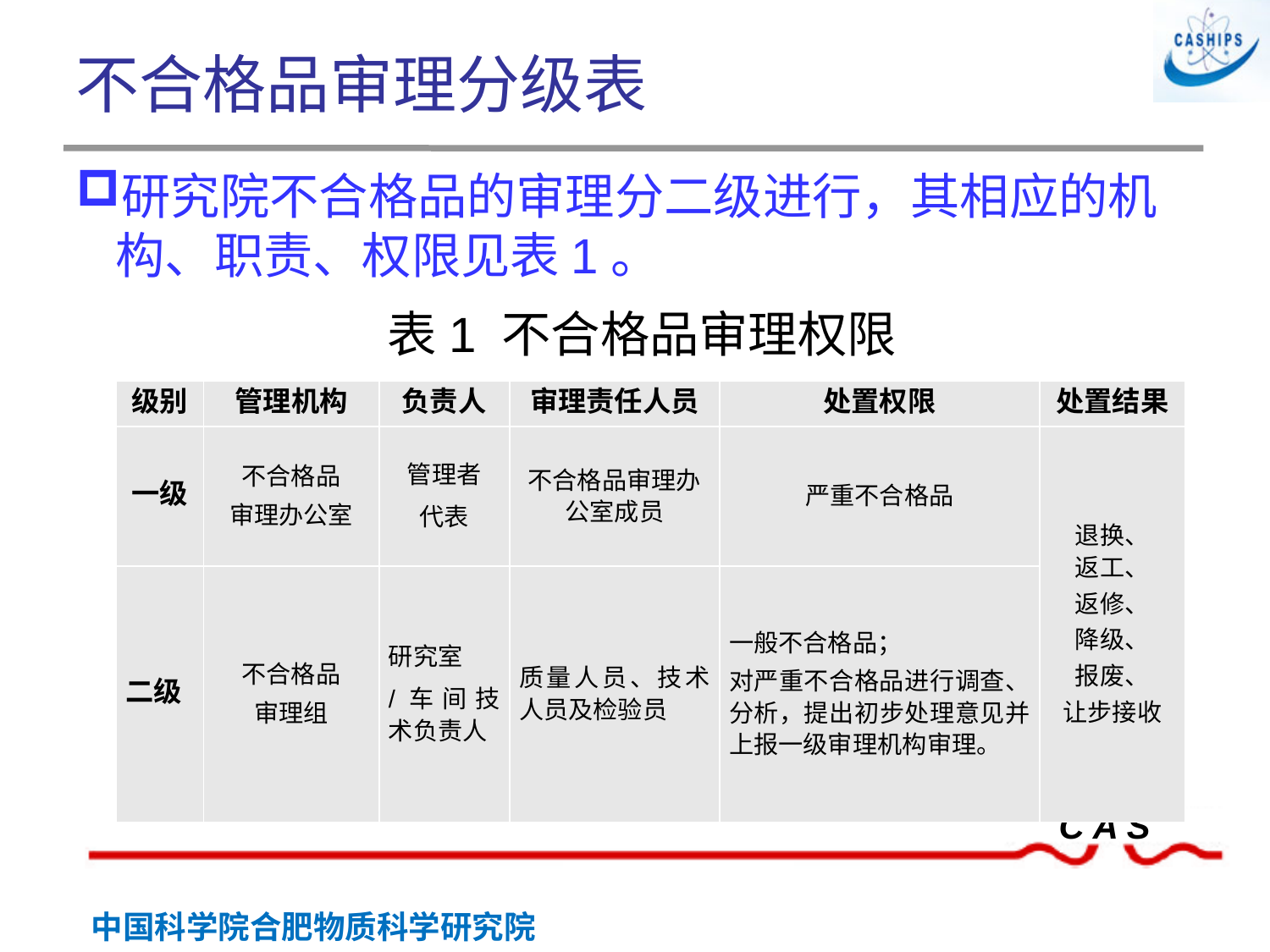

# 不合格品审理分级表
研究院不合格品的审理分二级进行，其相应的机构、职责、权限见表1。

表1 不合格品审理权限

| 级别 | 管理机构 | 负责人 | 审理责任人员 | 处置权限 | 处置结果 |
| --- | --- | --- | --- | --- | --- |
| 一级 | 不合格品 审理办公室 | 管理者 代表 | 不合格品审理办公室成员 | 严重不合格品 | 退换、 返工、 返修、 降级、 报废、 让步接收 |
| 二级 | 不合格品 审理组 | 研究室 /车间技术负责人 | 质量人员、技术人员及检验员 | 一般不合格品； 对严重不合格品进行调查、分析，提出初步处理意见并上报一级审理机构审理。 |  |